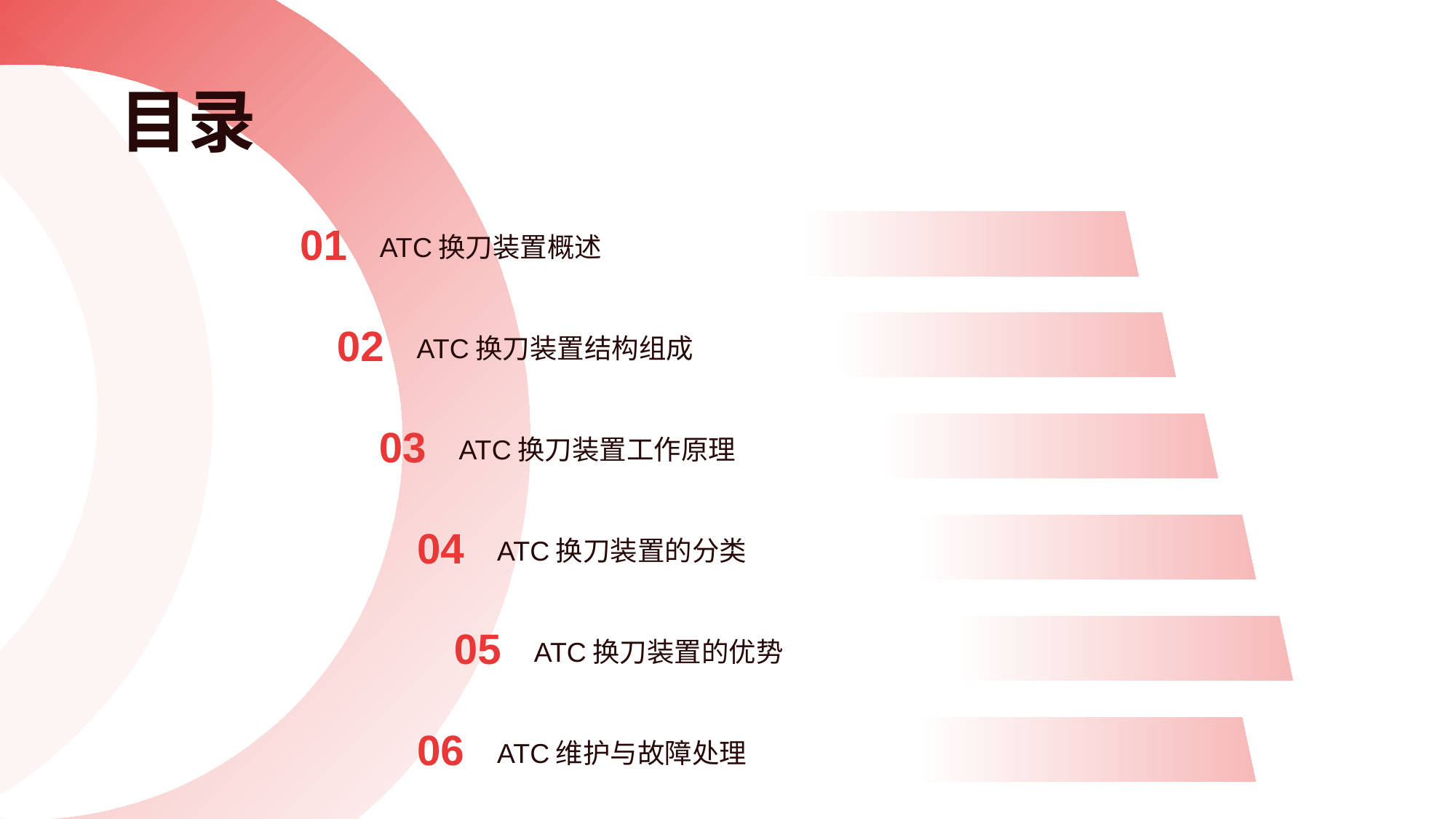

目录
ATC换刀装置概述

01
ATC换刀装置结构组成

02
ATC换刀装置工作原理

03
ATC换刀装置的分类

04
ATC换刀装置的优势

05
ATC维护与故障处理

06